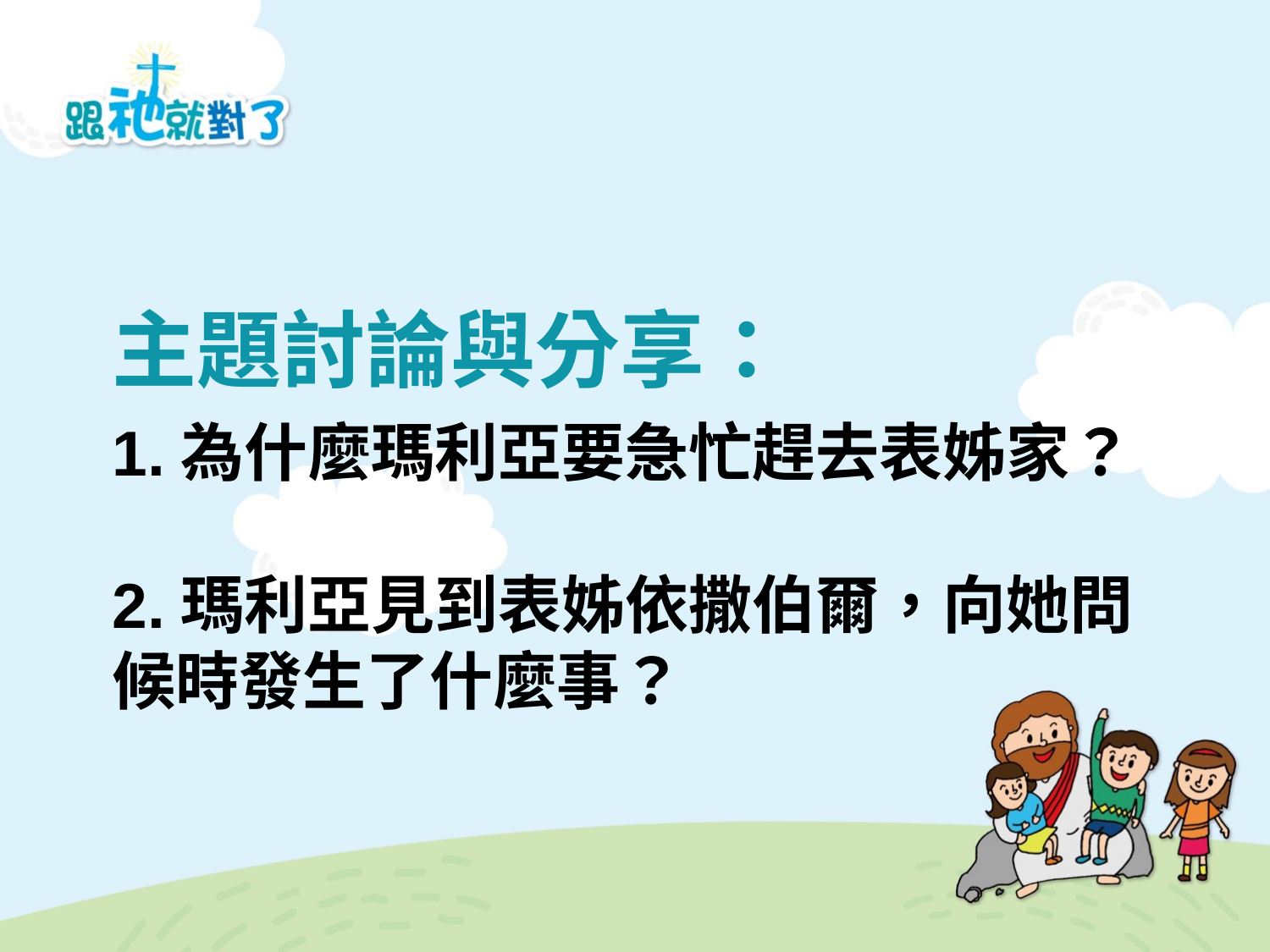

主題討論與分享：
1.為什麼瑪利亞要急忙趕去表姊家？

2.瑪利亞見到表姊依撒伯爾，向她問候時發生了什麼事？